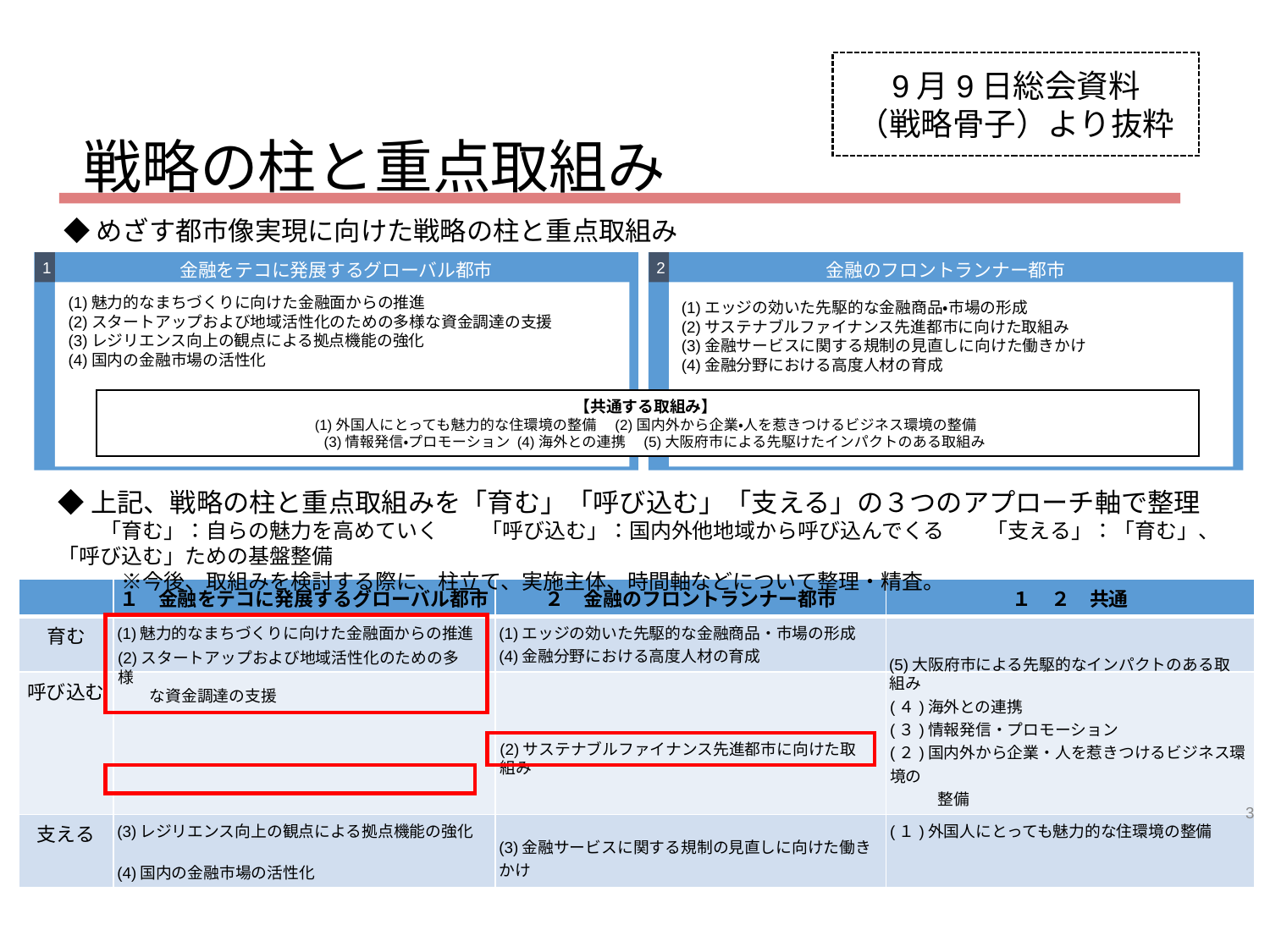

9月9日総会資料
（戦略骨子）より抜粋
# 戦略の柱と重点取組み
◆めざす都市像実現に向けた戦略の柱と重点取組み
1
2
金融をテコに発展するグローバル都市
金融のフロントランナー都市

(1)魅力的なまちづくりに向けた金融面からの推進
(2)スタートアップおよび地域活性化のための多様な資金調達の支援
(3)レジリエンス向上の観点による拠点機能の強化
(4)国内の金融市場の活性化
(1)エッジの効いた先駆的な金融商品・市場の形成
(2)サステナブルファイナンス先進都市に向けた取組み
(3)金融サービスに関する規制の見直しに向けた働きかけ
(4)金融分野における高度人材の育成

【共通する取組み】
(1)外国人にとっても魅力的な住環境の整備　(2)国内外から企業・人を惹きつけるビジネス環境の整備
　(3)情報発信・プロモーション (4)海外との連携　(5)大阪府市による先駆けたインパクトのある取組み
◆上記、戦略の柱と重点取組みを「育む」「呼び込む」「支える」の３つのアプローチ軸で整理
　　「育む」：自らの魅力を高めていく　　「呼び込む」：国内外他地域から呼び込んでくる　　「支える」：「育む」、「呼び込む」ための基盤整備
　　　※今後、取組みを検討する際に、柱立て、実施主体、時間軸などについて整理・精査。
|  | １　金融をテコに発展するグローバル都市 | ２　金融のフロントランナー都市 | １　２　共通 |
| --- | --- | --- | --- |
| 育む | (1)魅力的なまちづくりに向けた金融面からの推進 | (1)エッジの効いた先駆的な金融商品・市場の形成 (4)金融分野における高度人材の育成 |  |
| 呼び込む |  |  | (４)海外との連携 (３)情報発信・プロモーション (２)国内外から企業・人を惹きつけるビジネス環境の 　　　整備 |
| 支える | (3)レジリエンス向上の観点による拠点機能の強化 (4)国内の金融市場の活性化 | (3)金融サービスに関する規制の見直しに向けた働きかけ | (１)外国人にとっても魅力的な住環境の整備 |

(2)スタートアップおよび地域活性化のための多様
　　な資金調達の支援
(5)大阪府市による先駆的なインパクトのある取組み
(2)サステナブルファイナンス先進都市に向けた取組み

3